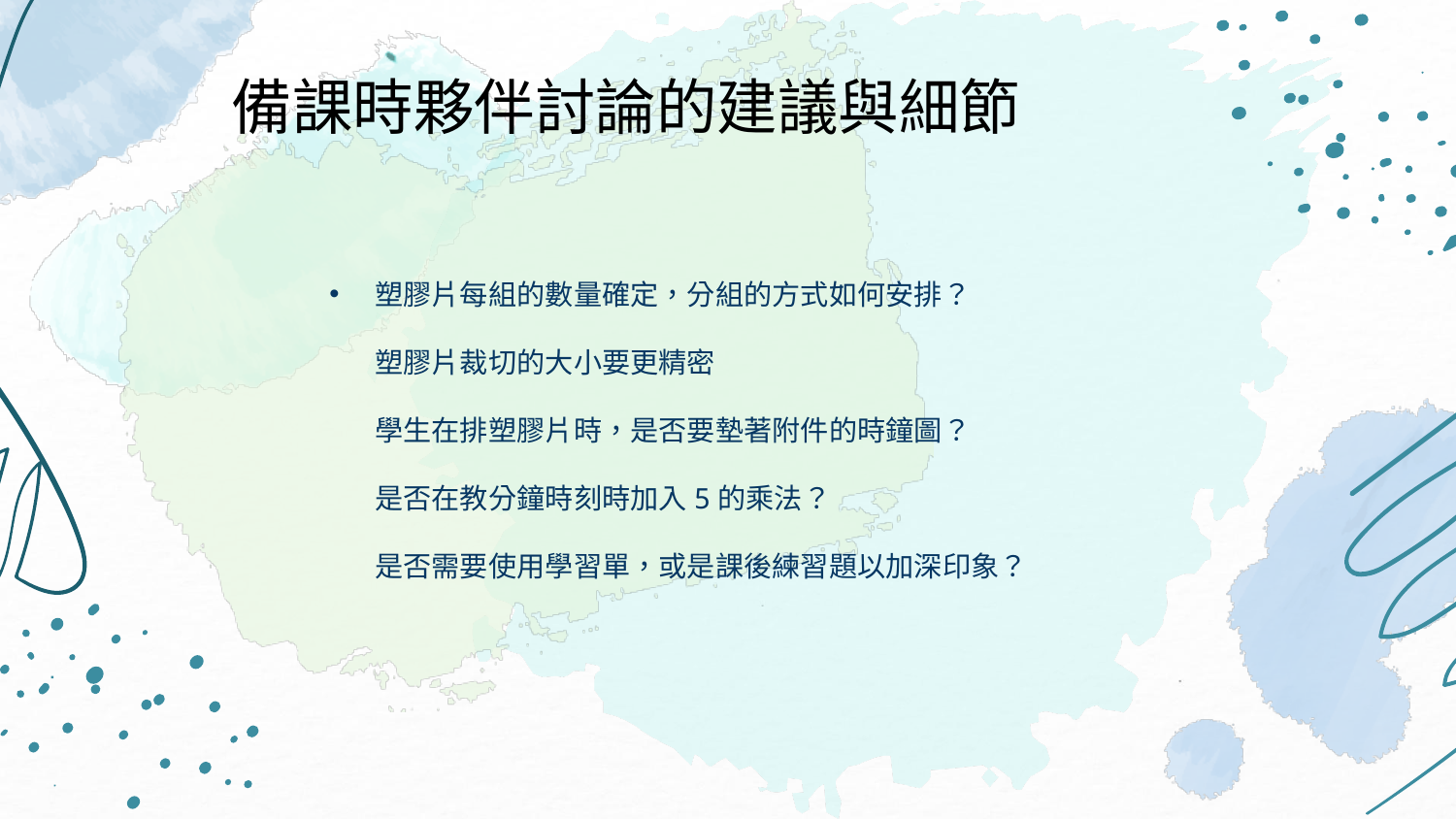

備課時夥伴討論的建議與細節
# 塑膠片每組的數量確定，分組的方式如何安排？ 塑膠片裁切的大小要更精密 學生在排塑膠片時，是否要墊著附件的時鐘圖？ 是否在教分鐘時刻時加入5的乘法？ 是否需要使用學習單，或是課後練習題以加深印象？